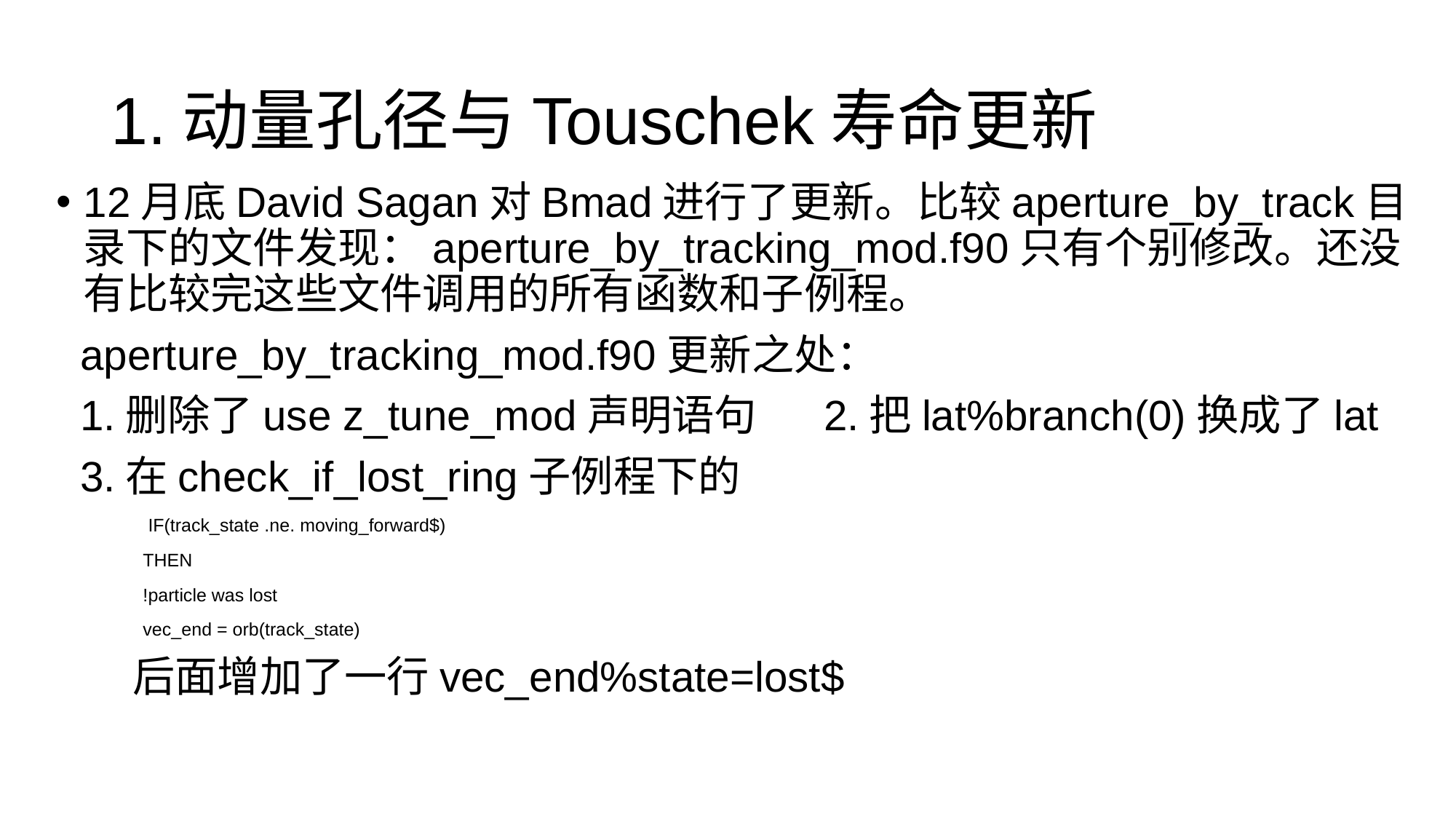

# 1.动量孔径与Touschek寿命更新
12月底David Sagan对Bmad进行了更新。比较aperture_by_track目录下的文件发现：aperture_by_tracking_mod.f90只有个别修改。还没有比较完这些文件调用的所有函数和子例程。
  aperture_by_tracking_mod.f90更新之处：
  1.删除了use z_tune_mod声明语句      2.把lat%branch(0)换成了lat
  3.在check_if_lost_ring子例程下的
                  IF(track_state .ne. moving_forward$)
                 THEN
                 !particle was lost
                 vec_end = orb(track_state)
       后面增加了一行vec_end%state=lost$